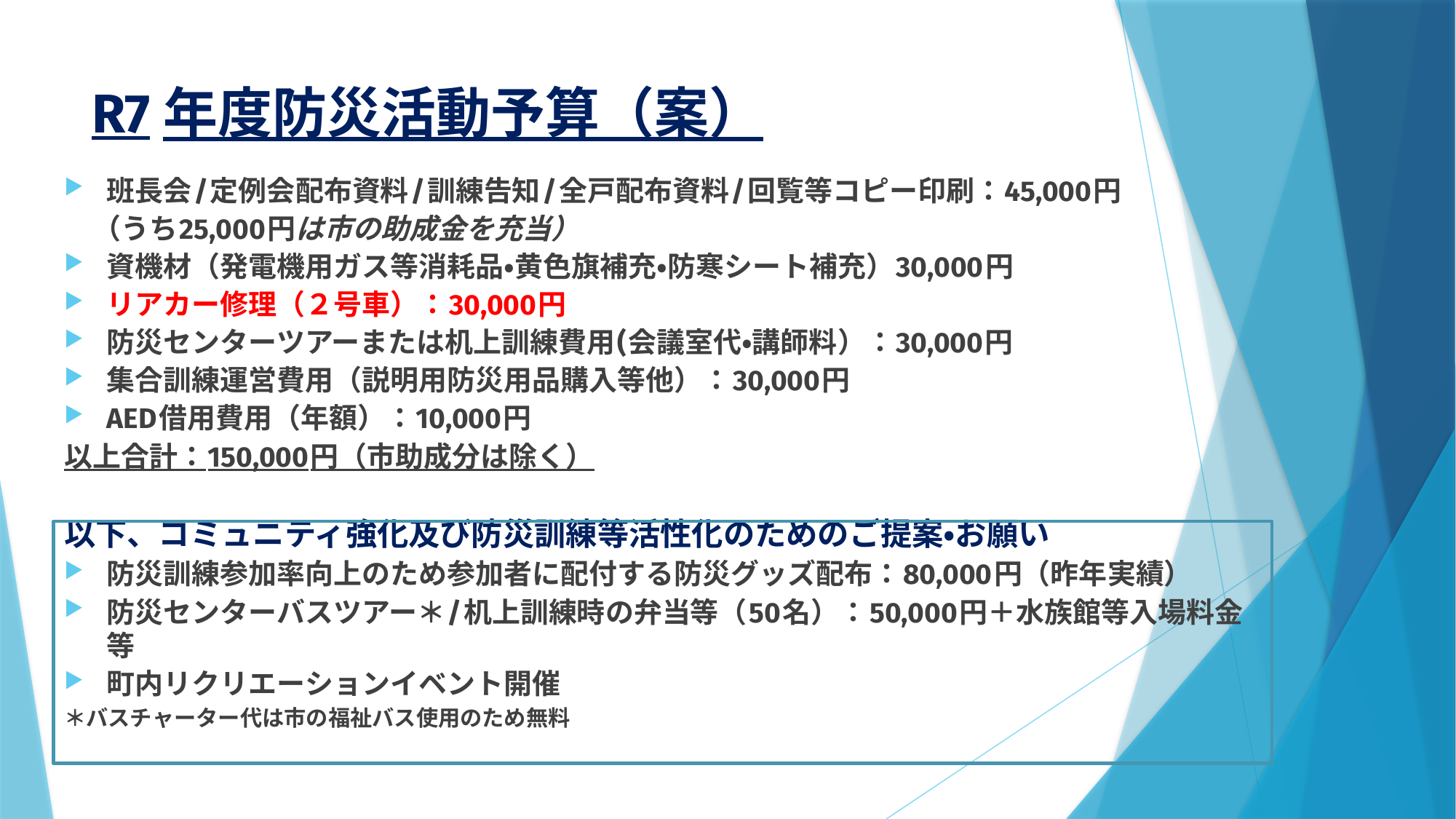

# R7年度防災活動予算（案）
班長会/定例会配布資料/訓練告知/全戸配布資料/回覧等コピー印刷：45,000円
　（うち25,000円は市の助成金を充当）
資機材（発電機用ガス等消耗品・黄色旗補充・防寒シート補充）30,000円
リアカー修理（２号車）：30,000円
防災センターツアーまたは机上訓練費用(会議室代・講師料）：30,000円
集合訓練運営費用（説明用防災用品購入等他）：30,000円
AED借用費用（年額）：10,000円
以上合計：150,000円（市助成分は除く）

以下、コミュニティ強化及び防災訓練等活性化のためのご提案・お願い
防災訓練参加率向上のため参加者に配付する防災グッズ配布：80,000円（昨年実績）
防災センターバスツアー＊/机上訓練時の弁当等（50名）：50,000円＋水族館等入場料金等
町内リクリエーションイベント開催
＊バスチャーター代は市の福祉バス使用のため無料